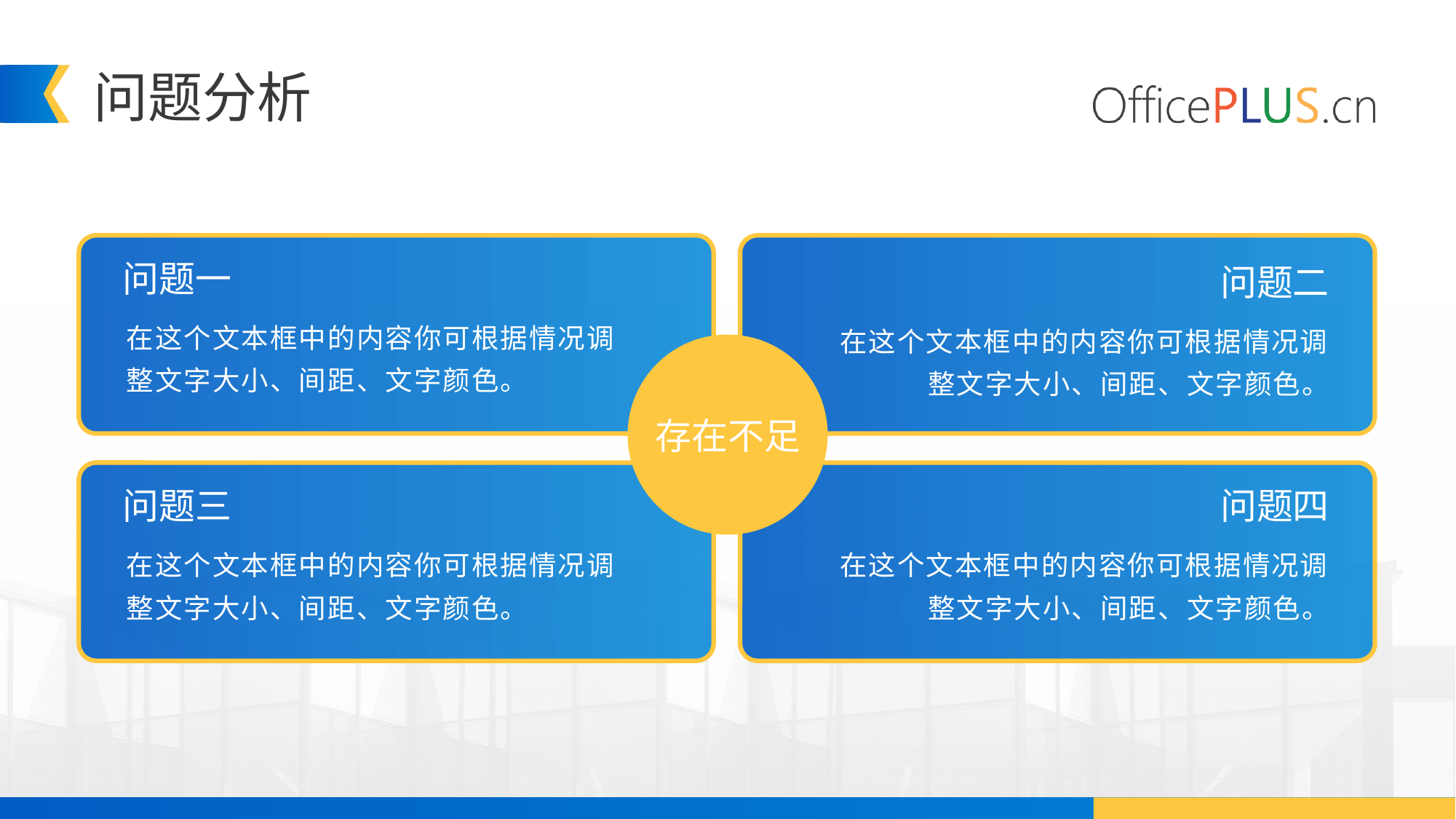

问题分析

问题一
问题二
在这个文本框中的内容你可根据情况调整文字大小、间距、文字颜色。
在这个文本框中的内容你可根据情况调整文字大小、间距、文字颜色。

存在不足

问题三
问题四
在这个文本框中的内容你可根据情况调整文字大小、间距、文字颜色。
在这个文本框中的内容你可根据情况调整文字大小、间距、文字颜色。